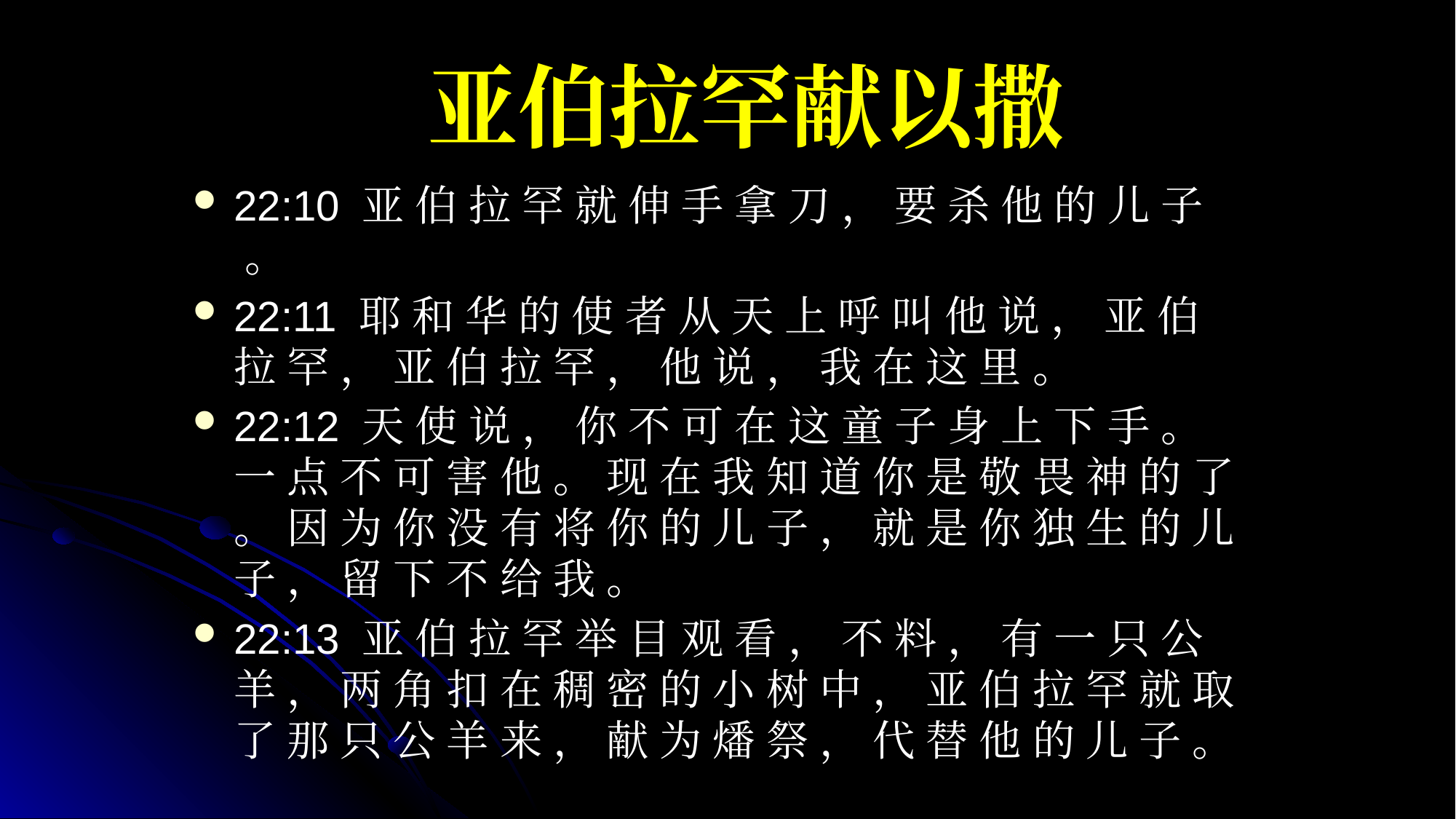

# 亚伯拉罕献以撒
22:10 亚 伯 拉 罕 就 伸 手 拿 刀 ， 要 杀 他 的 儿 子 。
22:11 耶 和 华 的 使 者 从 天 上 呼 叫 他 说 ， 亚 伯 拉 罕 ， 亚 伯 拉 罕 ， 他 说 ， 我 在 这 里 。
22:12 天 使 说 ， 你 不 可 在 这 童 子 身 上 下 手 。 一 点 不 可 害 他 。 现 在 我 知 道 你 是 敬 畏 神 的 了 。 因 为 你 没 有 将 你 的 儿 子 ， 就 是 你 独 生 的 儿 子 ， 留 下 不 给 我 。
22:13 亚 伯 拉 罕 举 目 观 看 ， 不 料 ， 有 一 只 公 羊 ， 两 角 扣 在 稠 密 的 小 树 中 ， 亚 伯 拉 罕 就 取 了 那 只 公 羊 来 ， 献 为 燔 祭 ， 代 替 他 的 儿 子 。